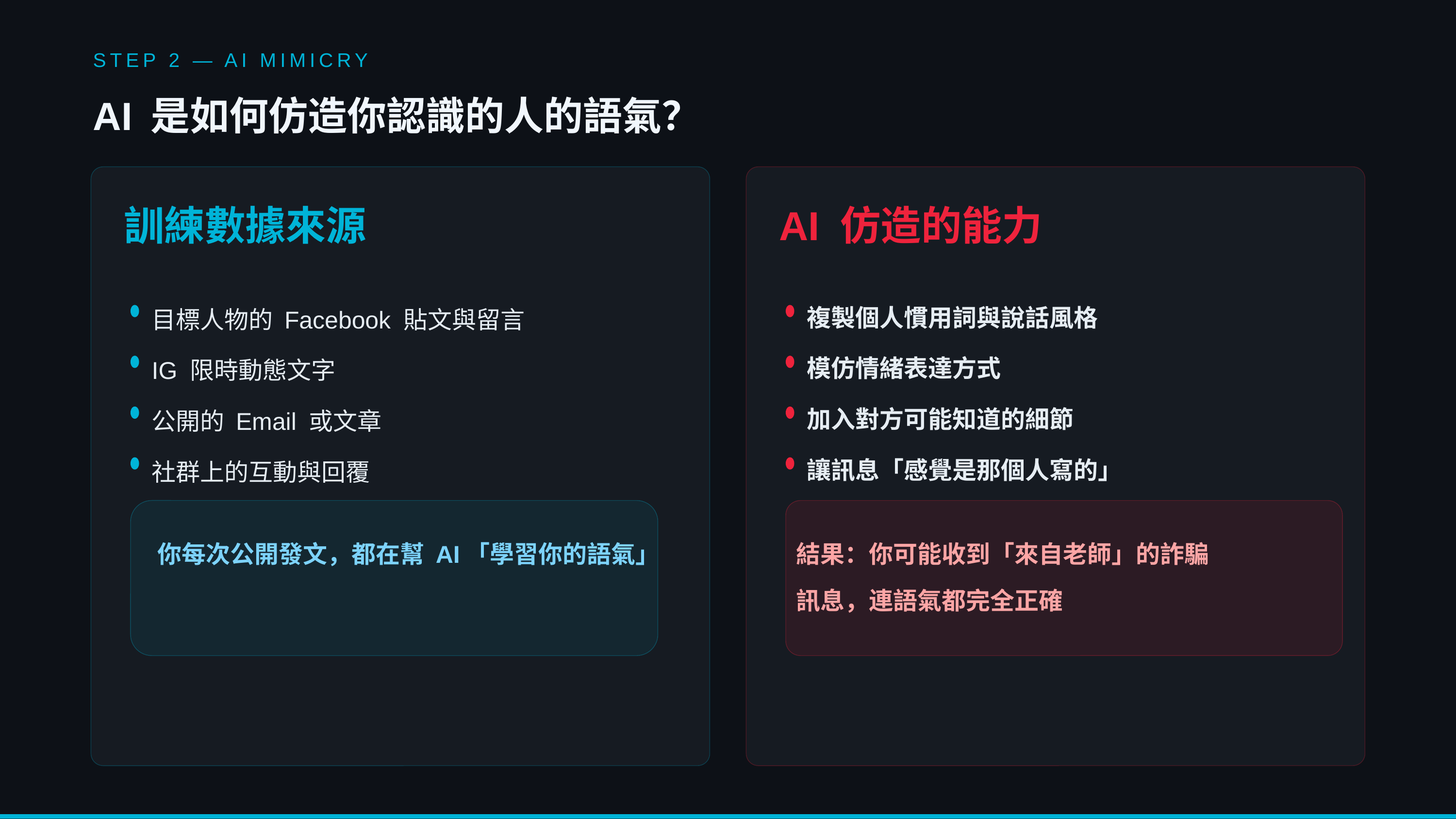

STEP 2 — AI MIMICRY
AI 是如何仿造你認識的人的語氣？

訓練數據來源
AI 仿造的能力
複製個人慣用詞與說話風格
目標人物的 Facebook 貼文與留言

模仿情緒表達方式
IG 限時動態文字

加入對方可能知道的細節
公開的 Email 或文章

讓訊息「感覺是那個人寫的」
社群上的互動與回覆

你每次公開發文，都在幫 AI「學習你的語氣」
結果：你可能收到「來自老師」的詐騙訊息，連語氣都完全正確